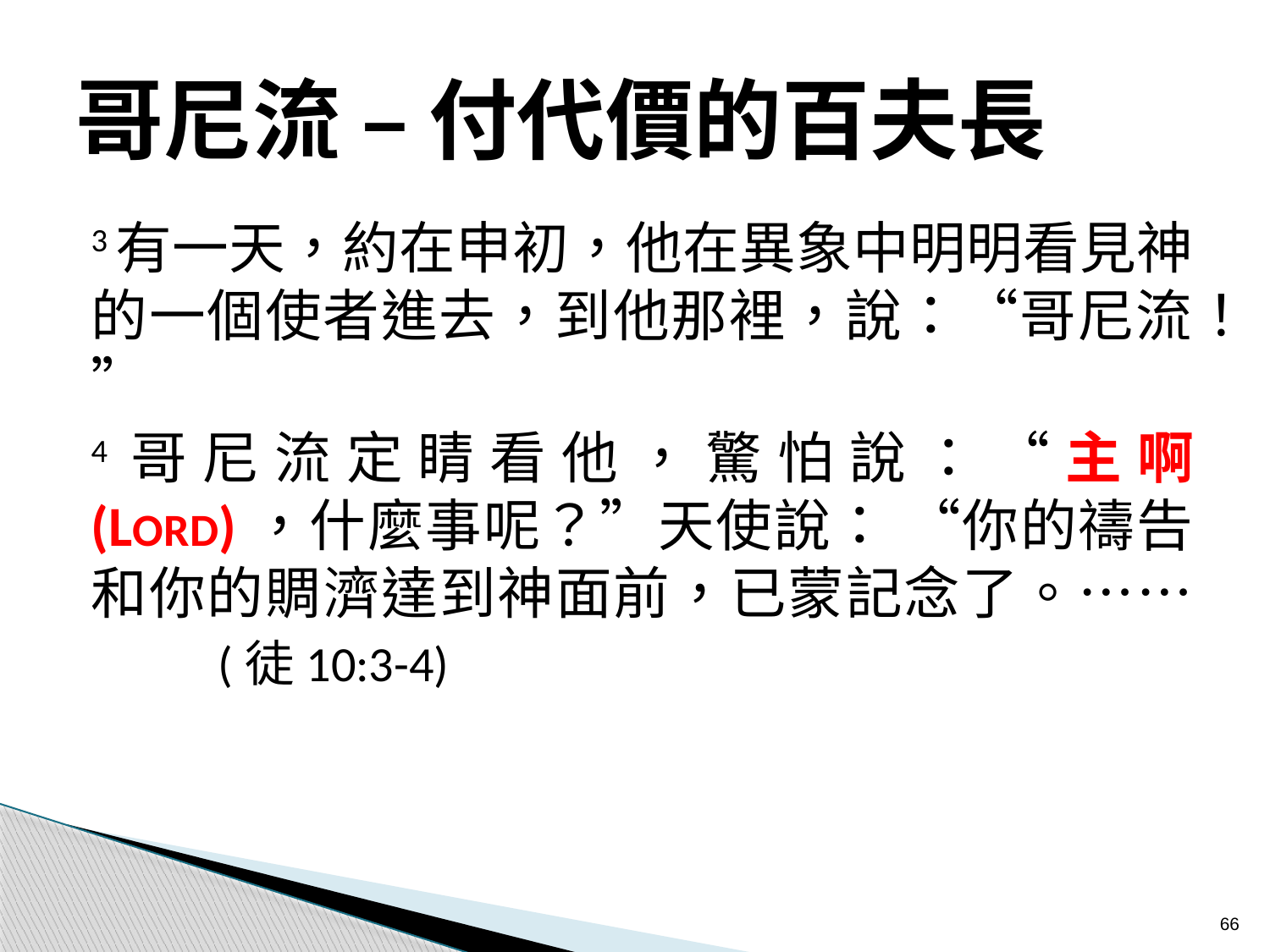

# 哥尼流 – 付代價的百夫長
3有一天，約在申初，他在異象中明明看見神的一個使者進去，到他那裡，說：“哥尼流！”
4哥尼流定睛看他，驚怕說：“主啊 (LORD)，什麼事呢？”天使說： “你的禱告和你的賙濟達到神面前，已蒙記念了。……	(徒10:3-4)

66